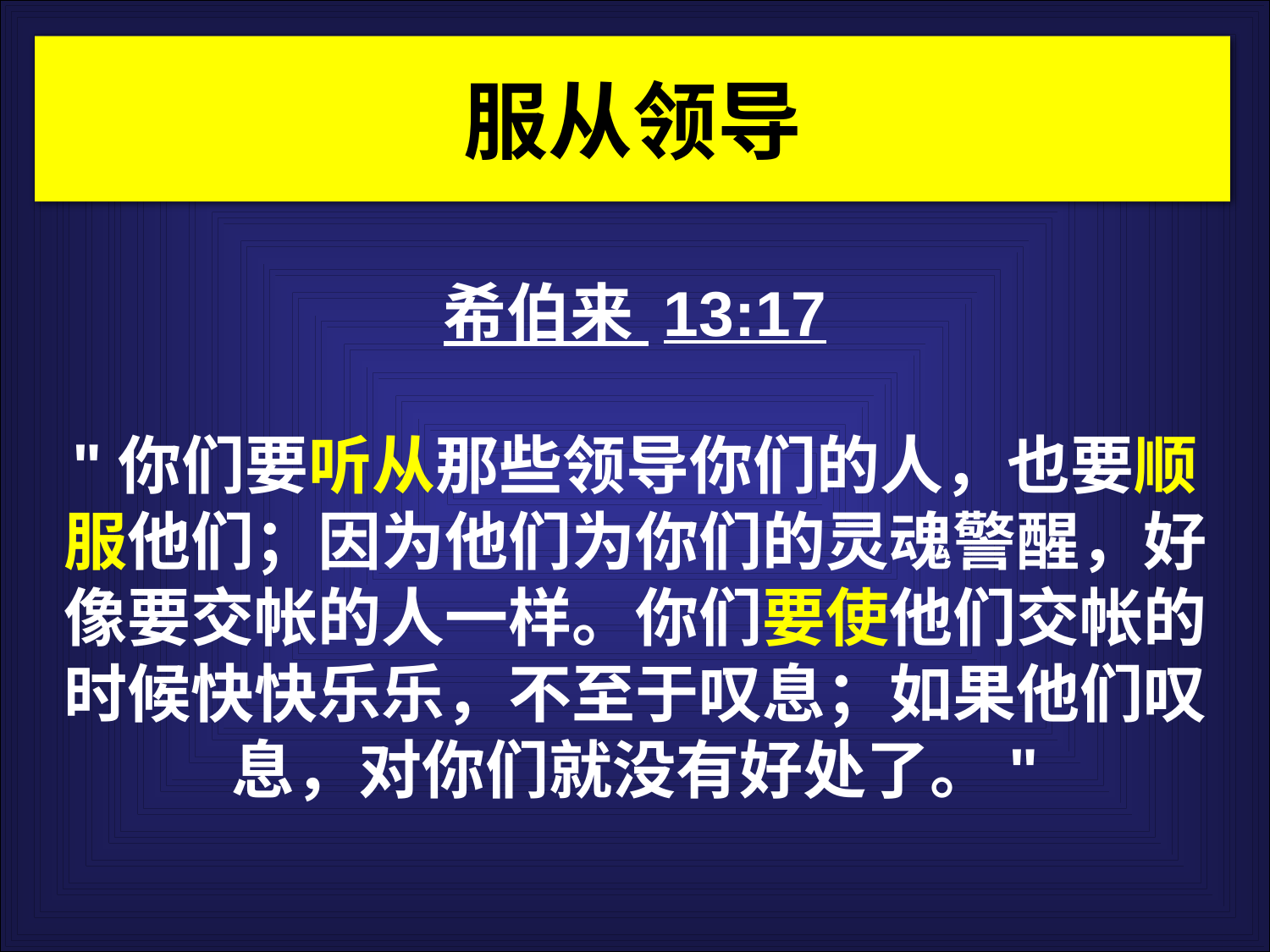

服从领导
希伯来 13:17
"你们要听从那些领导你们的人，也要顺服他们；因为他们为你们的灵魂警醒，好像要交帐的人一样。你们要使他们交帐的时候快快乐乐，不至于叹息；如果他们叹息，对你们就没有好处了。"